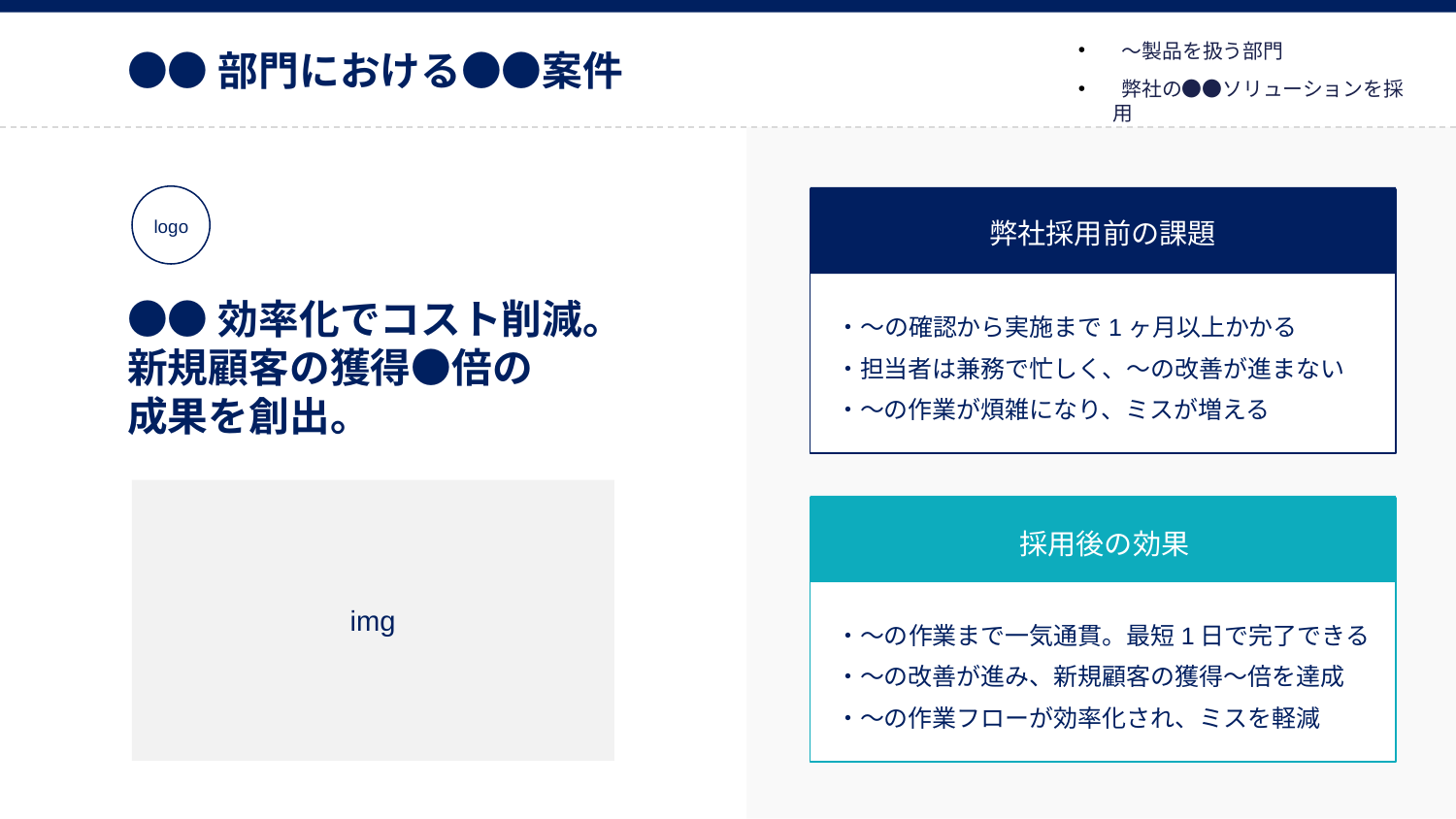

〜製品を扱う部門
 弊社の●●ソリューションを採用
●●部門における●●案件

logo

弊社採用前の課題
・〜の確認から実施まで1ヶ月以上かかる
・担当者は兼務で忙しく、〜の改善が進まない
・〜の作業が煩雑になり、ミスが増える
●●効率化でコスト削減。
新規顧客の獲得●倍の
成果を創出。

採用後の効果
・〜の作業まで一気通貫。最短1日で完了できる
・〜の改善が進み、新規顧客の獲得〜倍を達成
・〜の作業フローが効率化され、ミスを軽減
img